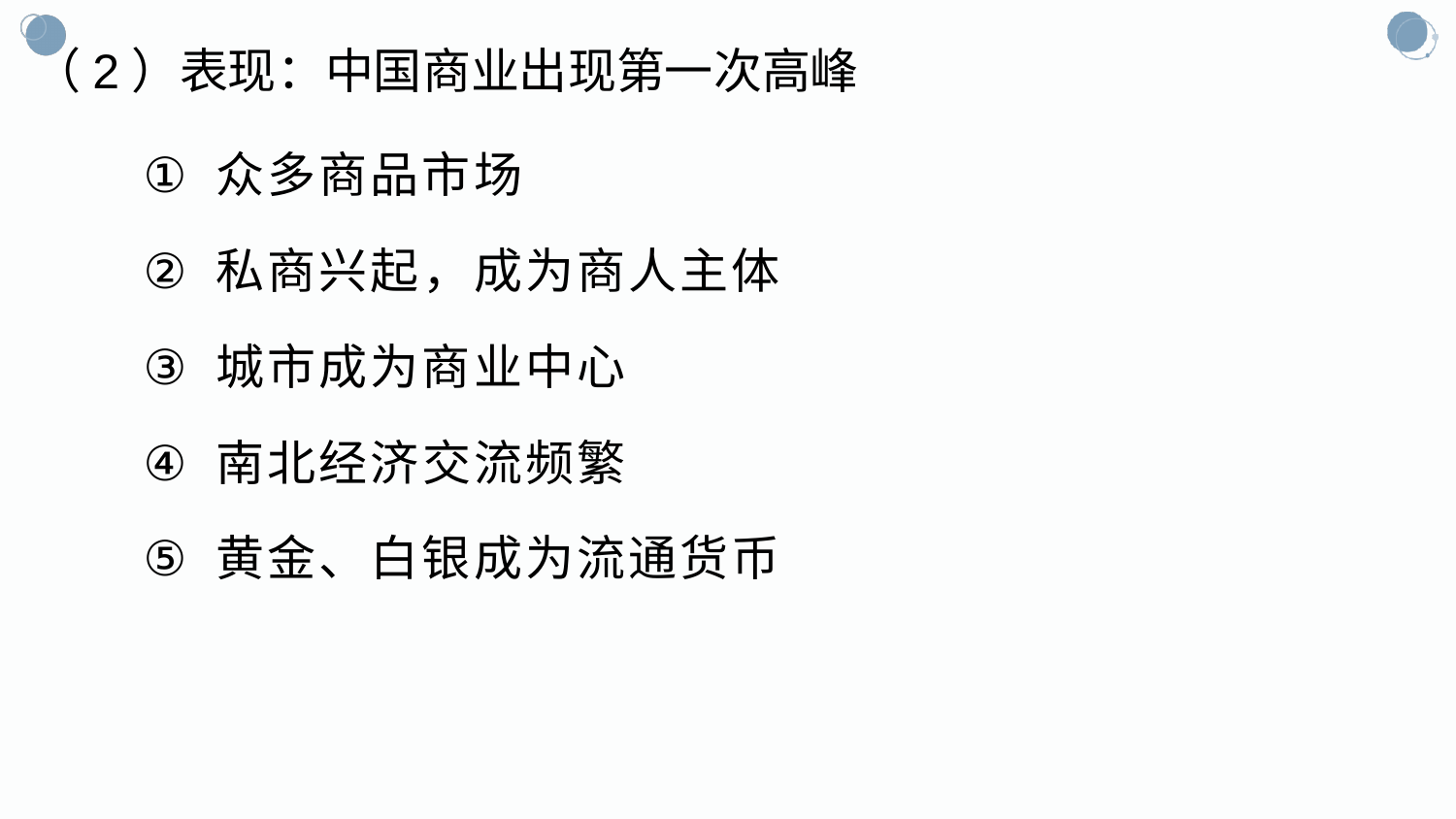

（2）表现：中国商业出现第一次高峰
众多商品市场
私商兴起，成为商人主体
城市成为商业中心
南北经济交流频繁
黄金、白银成为流通货币